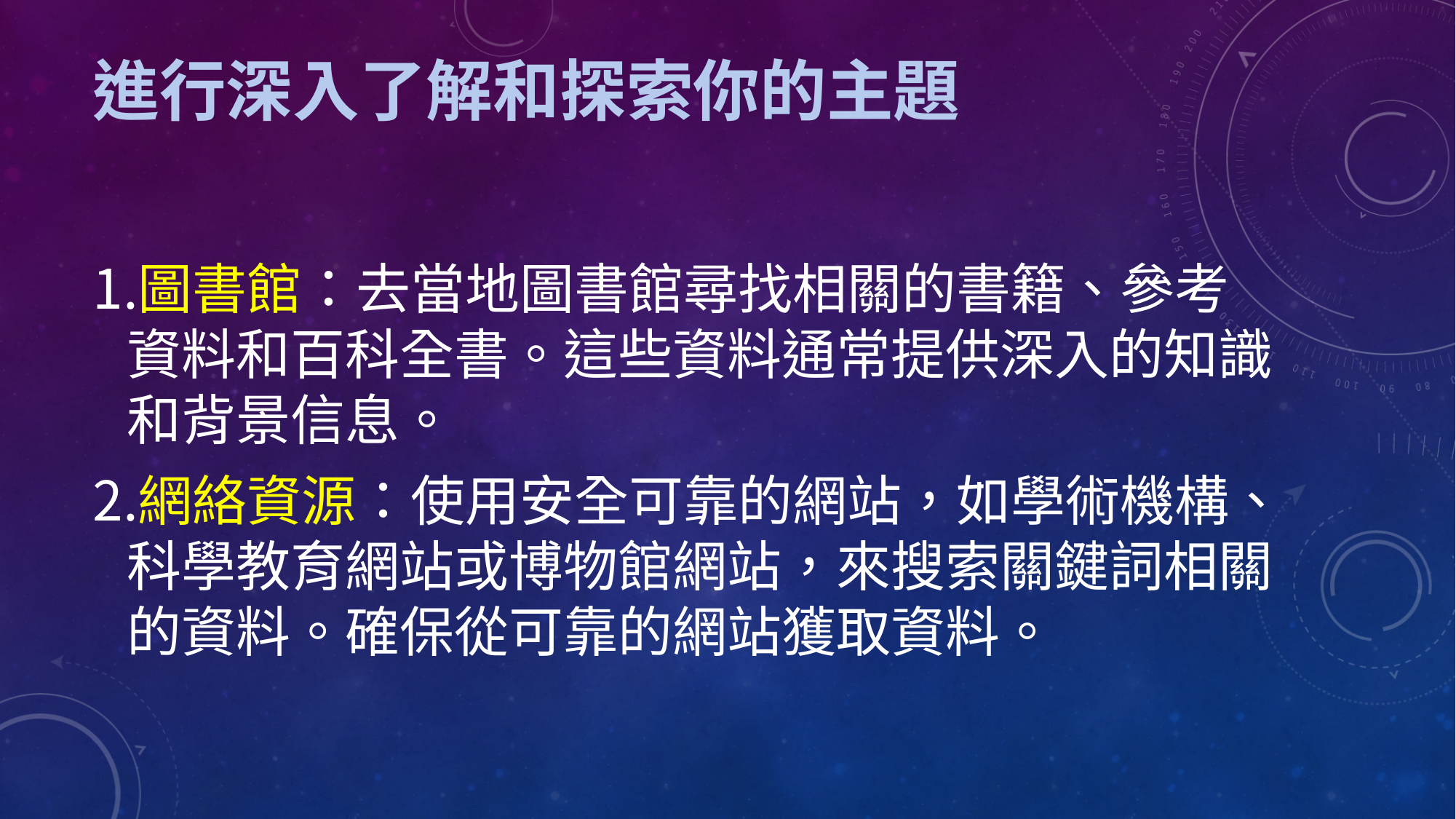

# 進行深入了解和探索你的主題
圖書館：去當地圖書館尋找相關的書籍、參考資料和百科全書。這些資料通常提供深入的知識和背景信息。
網絡資源：使用安全可靠的網站，如學術機構、科學教育網站或博物館網站，來搜索關鍵詞相關的資料。確保從可靠的網站獲取資料。